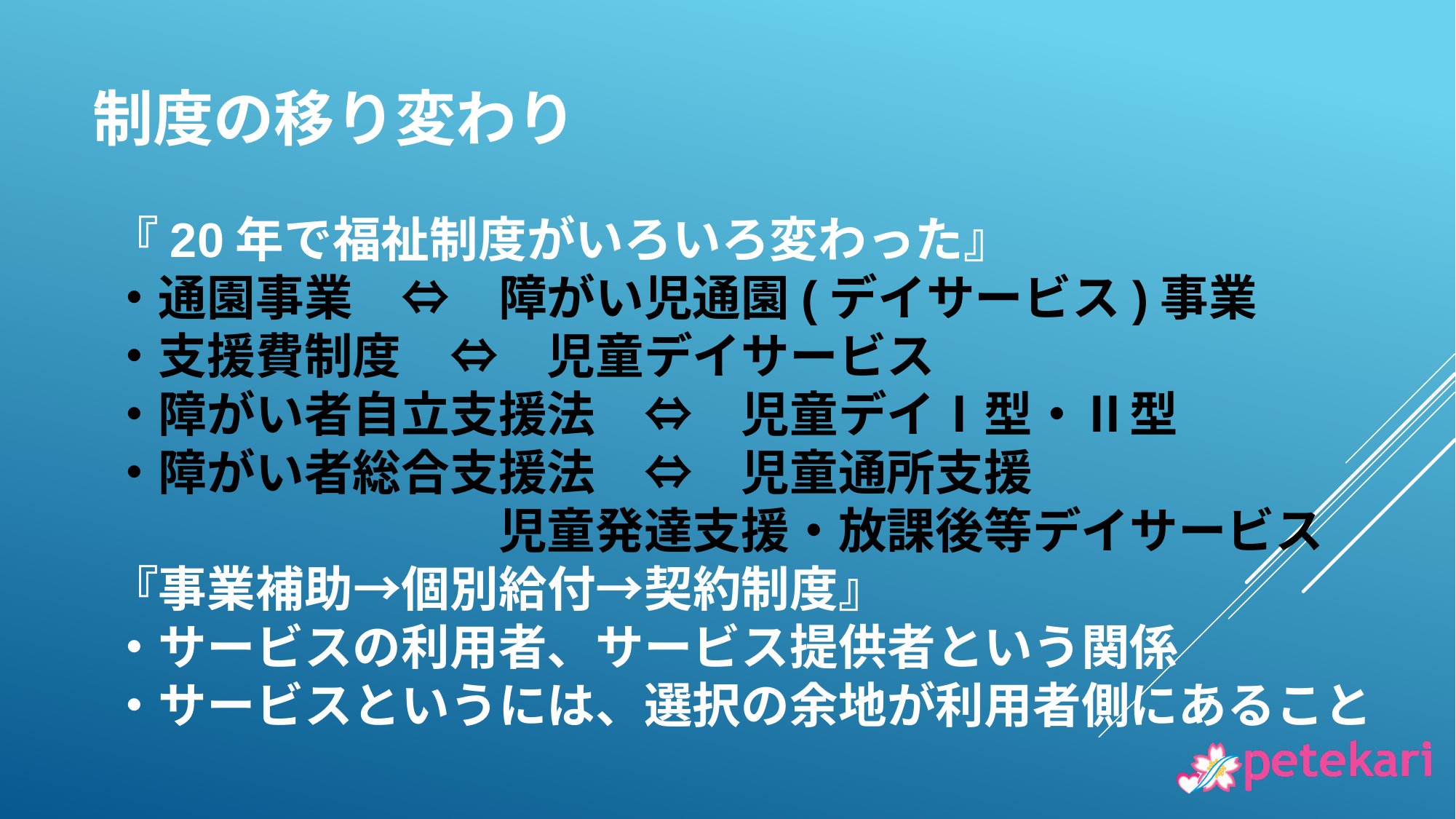

制度の移り変わり
『20年で福祉制度がいろいろ変わった』
・通園事業　⇔　障がい児通園(デイサービス)事業
・支援費制度　⇔　児童デイサービス
・障がい者自立支援法　⇔　児童デイⅠ型・Ⅱ型
・障がい者総合支援法　⇔　児童通所支援
　　　　　　　　児童発達支援・放課後等デイサービス
『事業補助→個別給付→契約制度』
・サービスの利用者、サービス提供者という関係
・サービスというには、選択の余地が利用者側にあること